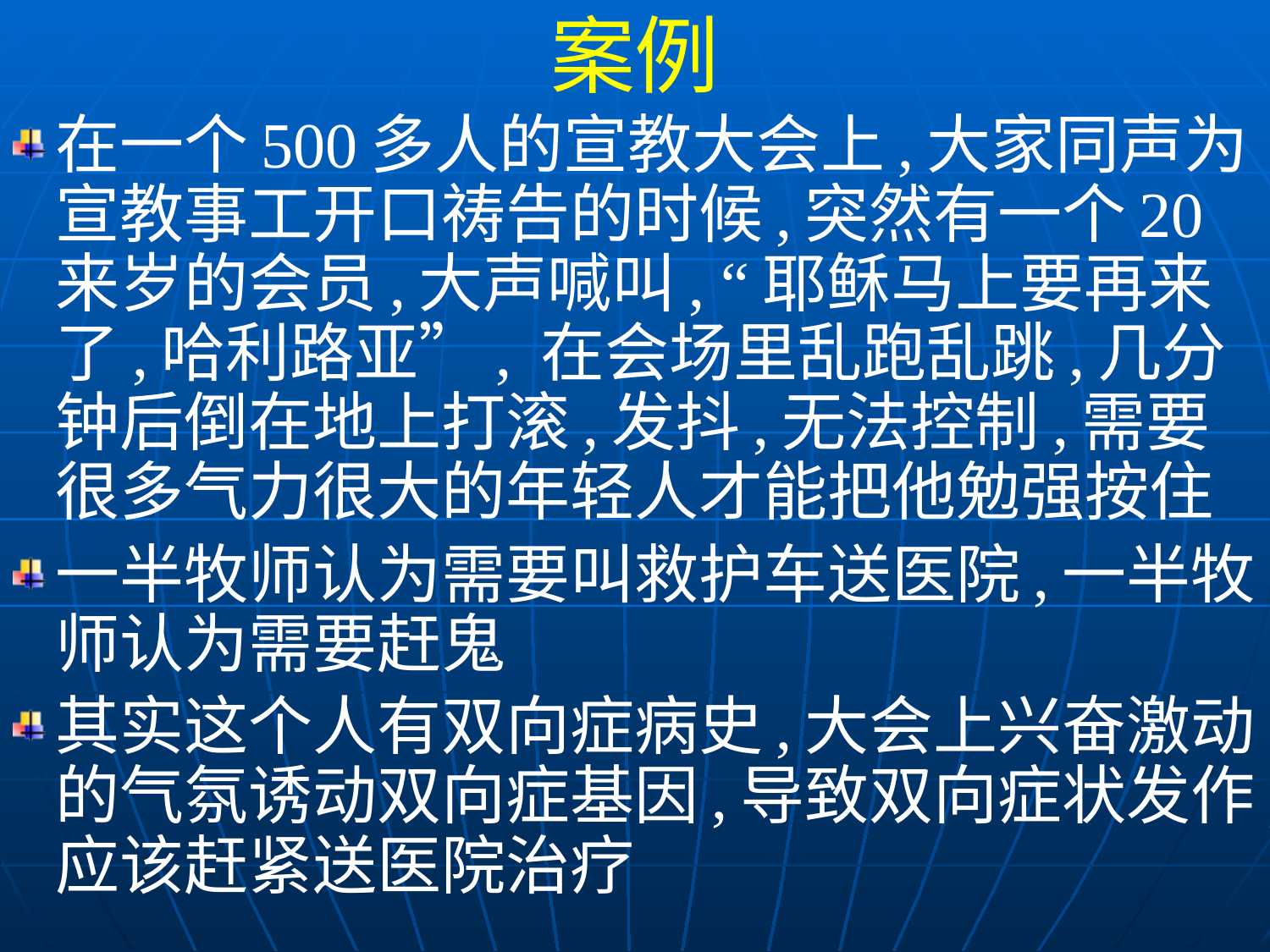

案例
在一个500多人的宣教大会上,大家同声为宣教事工开口祷告的时候,突然有一个20来岁的会员,大声喊叫, “耶稣马上要再来了,哈利路亚”, 在会场里乱跑乱跳,几分钟后倒在地上打滚,发抖,无法控制,需要很多气力很大的年轻人才能把他勉强按住
一半牧师认为需要叫救护车送医院,一半牧师认为需要赶鬼
其实这个人有双向症病史,大会上兴奋激动的气氛诱动双向症基因,导致双向症状发作,应该赶紧送医院治疗